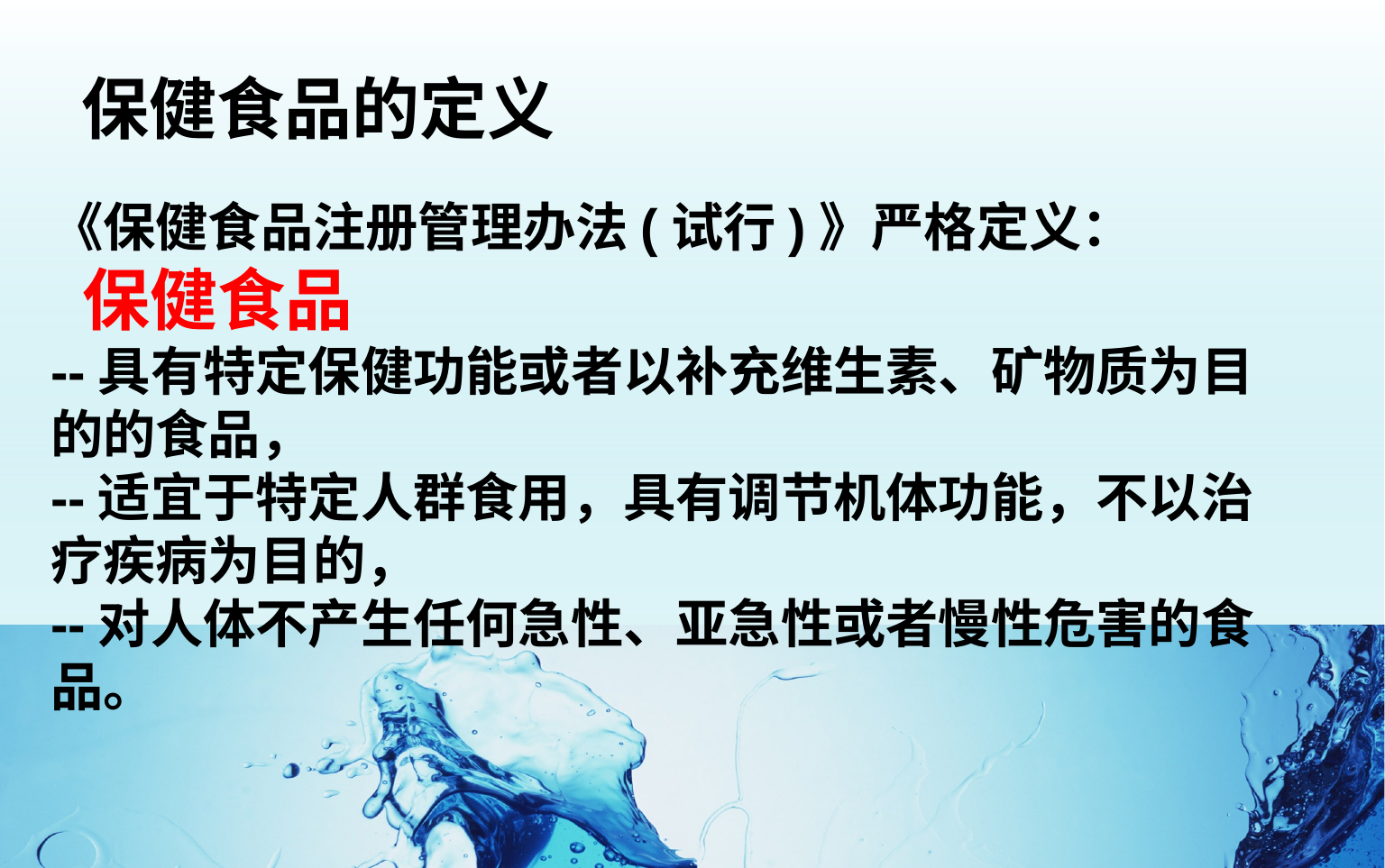

# 保健食品的定义
《保健食品注册管理办法(试行)》严格定义：
 保健食品
--具有特定保健功能或者以补充维生素、矿物质为目的的食品，
--适宜于特定人群食用，具有调节机体功能，不以治疗疾病为目的，
--对人体不产生任何急性、亚急性或者慢性危害的食品。